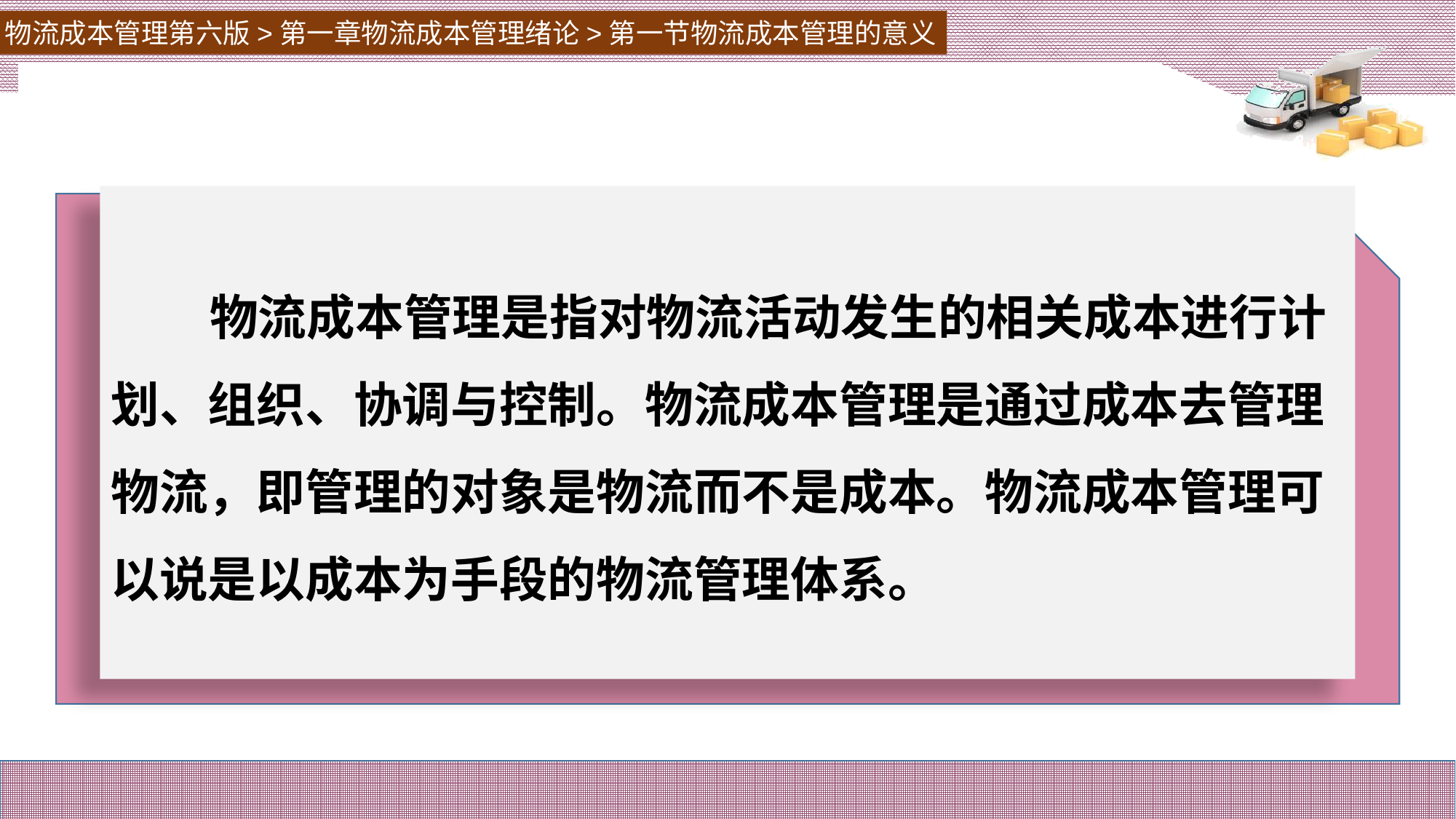

物流成本管理第六版>第一章物流成本管理绪论>第一节物流成本管理的意义
# 物流成本管理是指对物流活动发生的相关成本进行计划、组织、协调与控制。物流成本管理是通过成本去管理物流，即管理的对象是物流而不是成本。物流成本管理可以说是以成本为手段的物流管理体系。